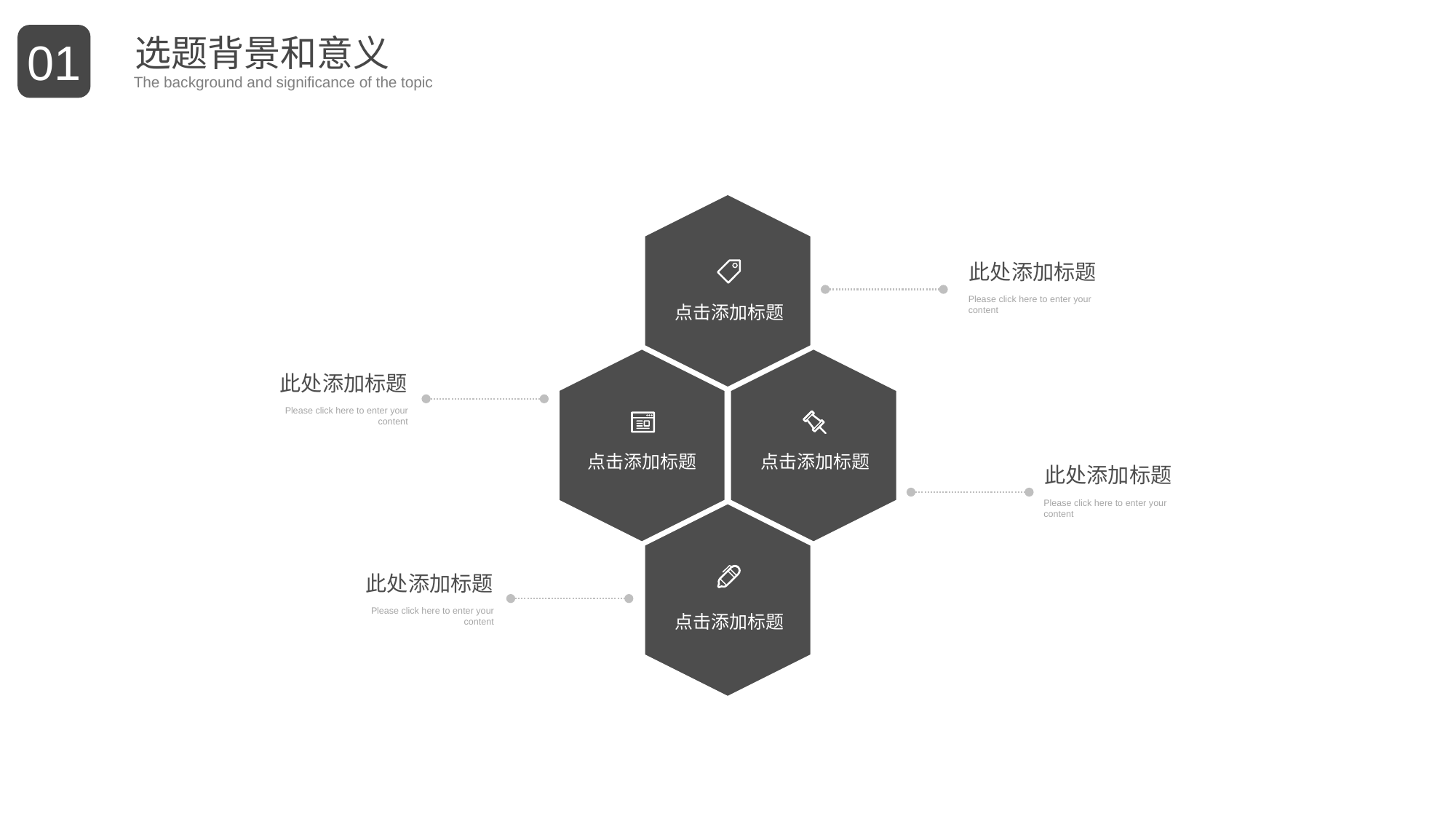

选题背景和意义
The background and significance of the topic
01

此处添加标题
Please click here to enter your content

点击添加标题

此处添加标题
Please click here to enter your content

点击添加标题
点击添加标题
此处添加标题
Please click here to enter your content

此处添加标题
Please click here to enter your content
点击添加标题